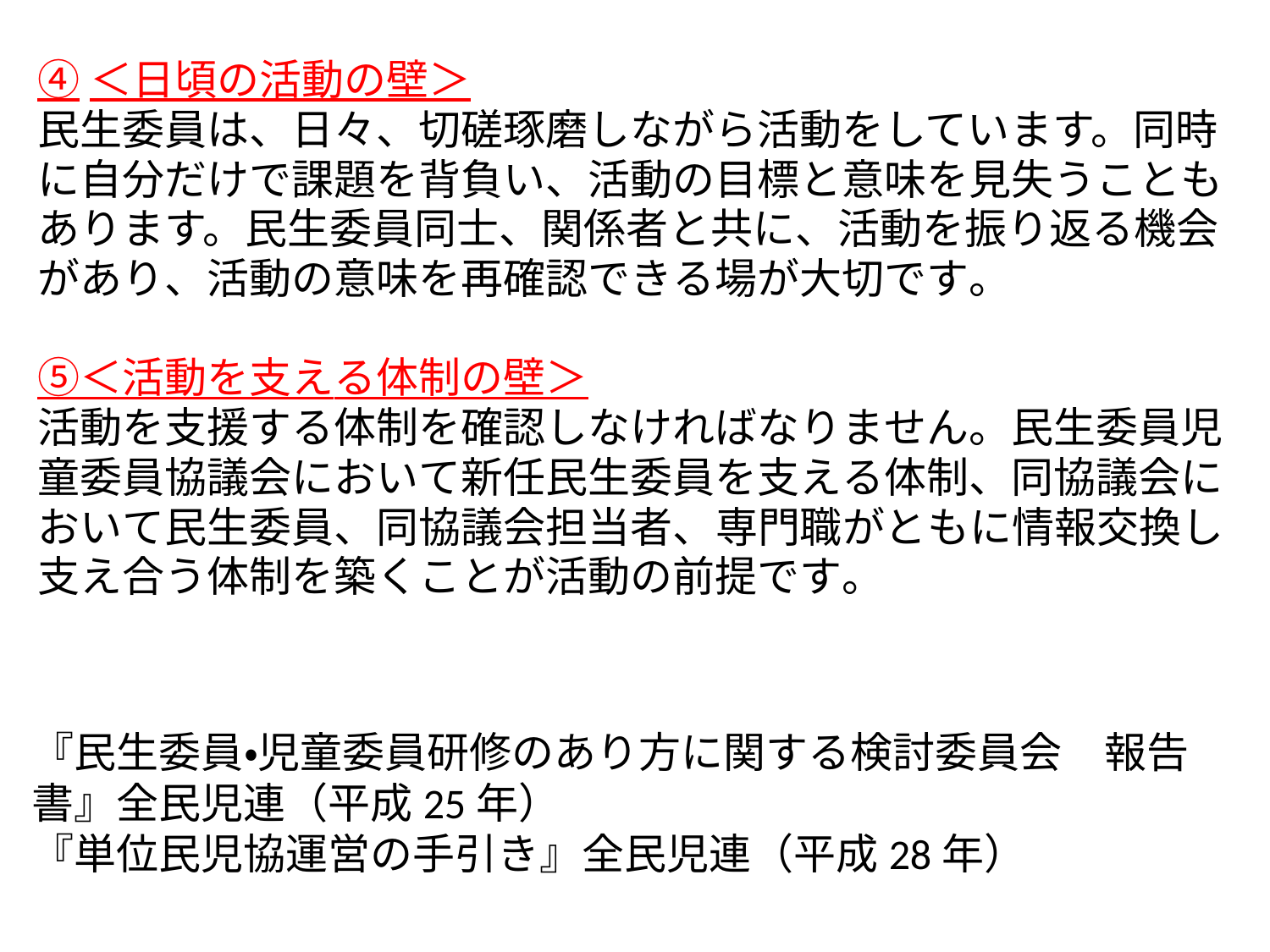

# ④＜日頃の活動の壁＞ 民生委員は、日々、切磋琢磨しながら活動をしています。同時に自分だけで課題を背負い、活動の目標と意味を見失うこともあります。民生委員同士、関係者と共に、活動を振り返る機会があり、活動の意味を再確認できる場が大切です。 ⑤＜活動を支える体制の壁＞ 活動を支援する体制を確認しなければなりません。民生委員児童委員協議会において新任民生委員を支える体制、同協議会において民生委員、同協議会担当者、専門職がともに情報交換し支え合う体制を築くことが活動の前提です。
『民生委員・児童委員研修のあり方に関する検討委員会　報告書』全民児連（平成25年）
『単位民児協運営の手引き』全民児連（平成28年）
12